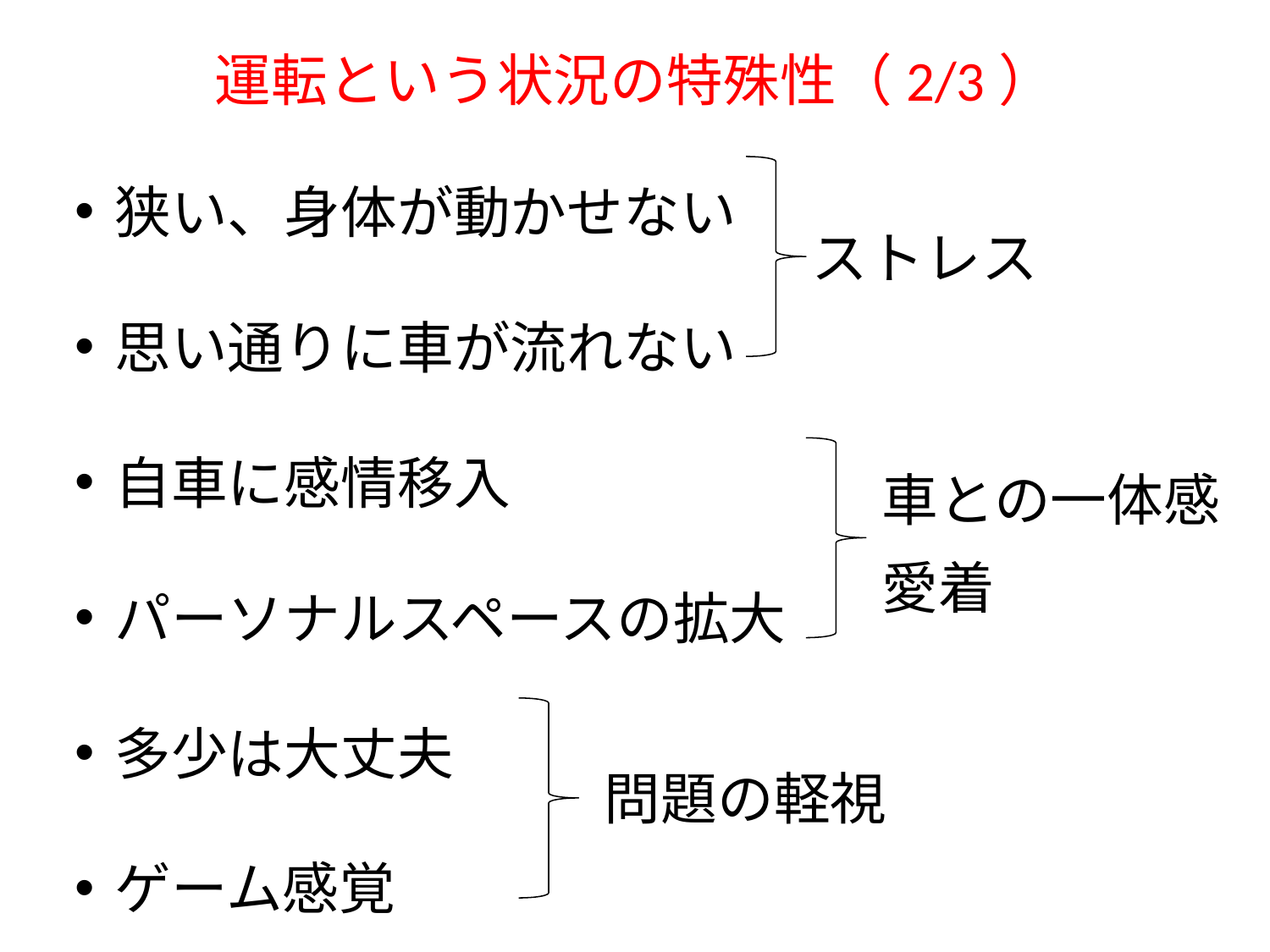

# 運転という状況の特殊性（2/3）
狭い、身体が動かせない
思い通りに車が流れない
自車に感情移入
パーソナルスペースの拡大
多少は大丈夫
ゲーム感覚

ストレス

車との一体感
愛着

問題の軽視